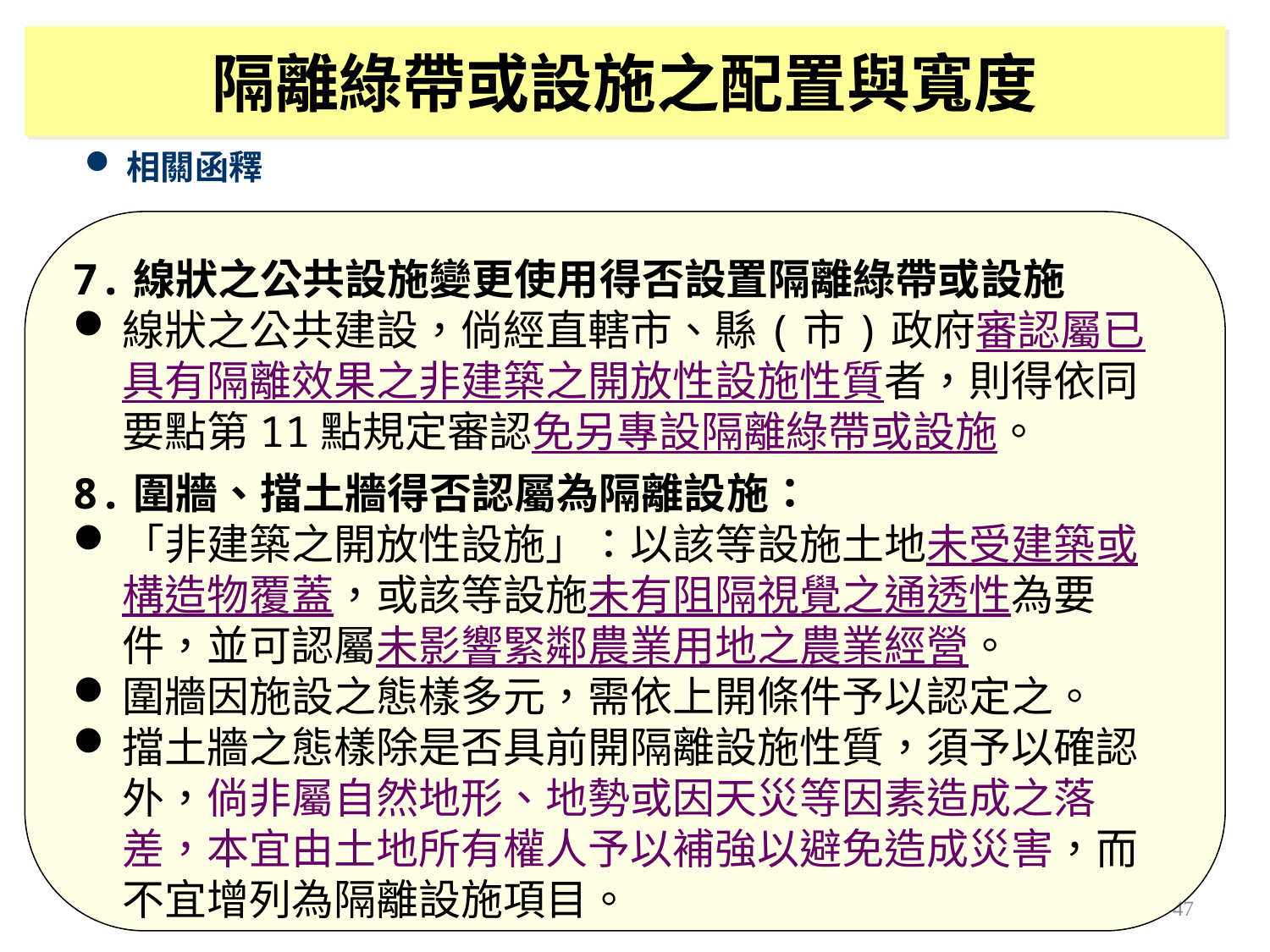

隔離綠帶或設施之配置與寬度

相關函釋
7.線狀之公共設施變更使用得否設置隔離綠帶或設施
線狀之公共建設，倘經直轄市、縣(市)政府審認屬已具有隔離效果之非建築之開放性設施性質者，則得依同要點第11點規定審認免另專設隔離綠帶或設施。
8.圍牆、擋土牆得否認屬為隔離設施：
「非建築之開放性設施」：以該等設施土地未受建築或構造物覆蓋，或該等設施未有阻隔視覺之通透性為要件，並可認屬未影響緊鄰農業用地之農業經營。
圍牆因施設之態樣多元，需依上開條件予以認定之。
擋土牆之態樣除是否具前開隔離設施性質，須予以確認外，倘非屬自然地形、地勢或因天災等因素造成之落差，本宜由土地所有權人予以補強以避免造成災害，而不宜增列為隔離設施項目。

47